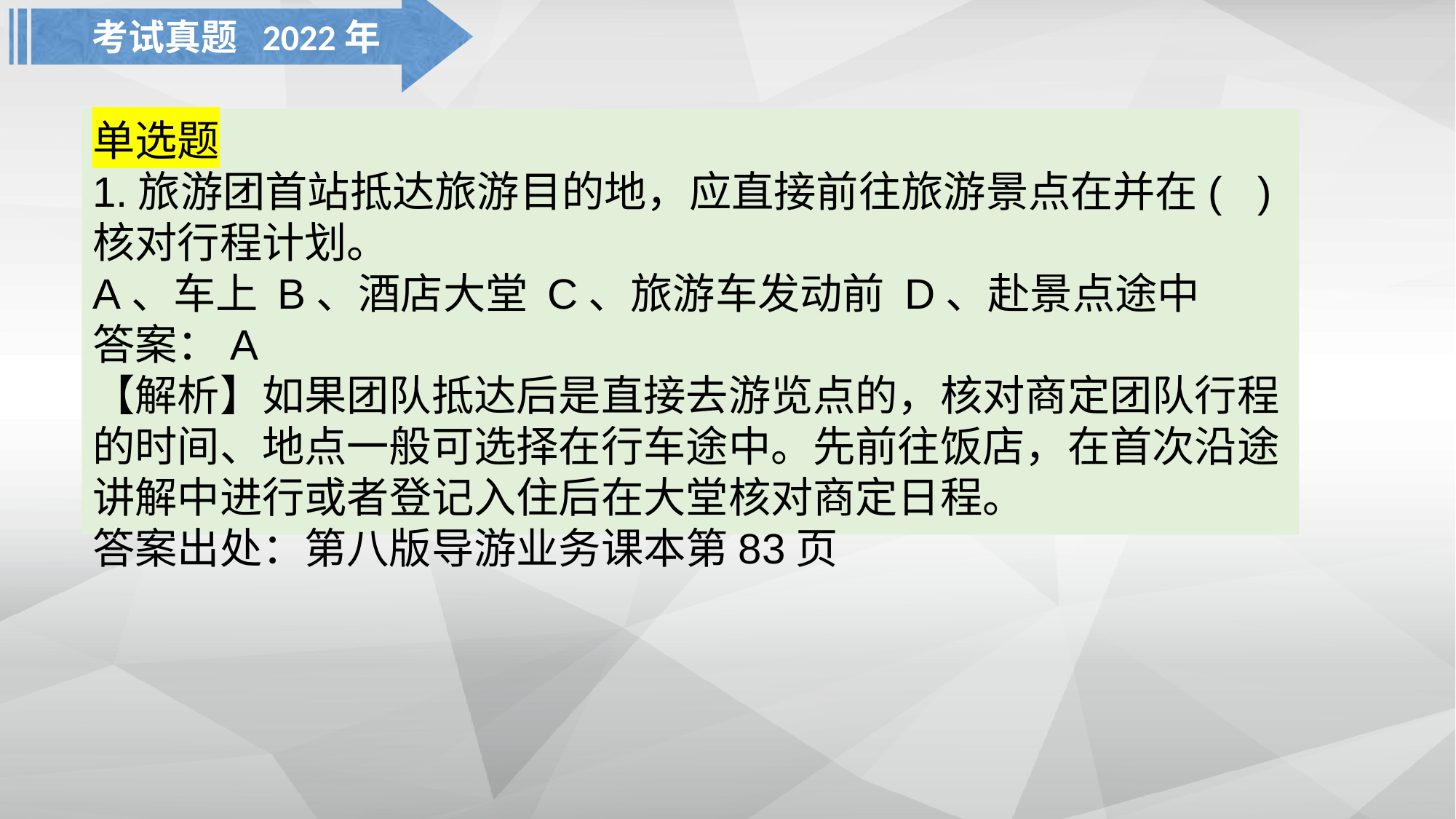

考试真题  2022年
单选题
1.旅游团首站抵达旅游目的地，应直接前往旅游景点在并在(   )核对行程计划。
A、车上 B、酒店大堂 C、旅游车发动前 D、赴景点途中
答案：A
【解析】如果团队抵达后是直接去游览点的，核对商定团队行程的时间、地点一般可选择在行车途中。先前往饭店，在首次沿途讲解中进行或者登记入住后在大堂核对商定日程。
答案出处：第八版导游业务课本第83页